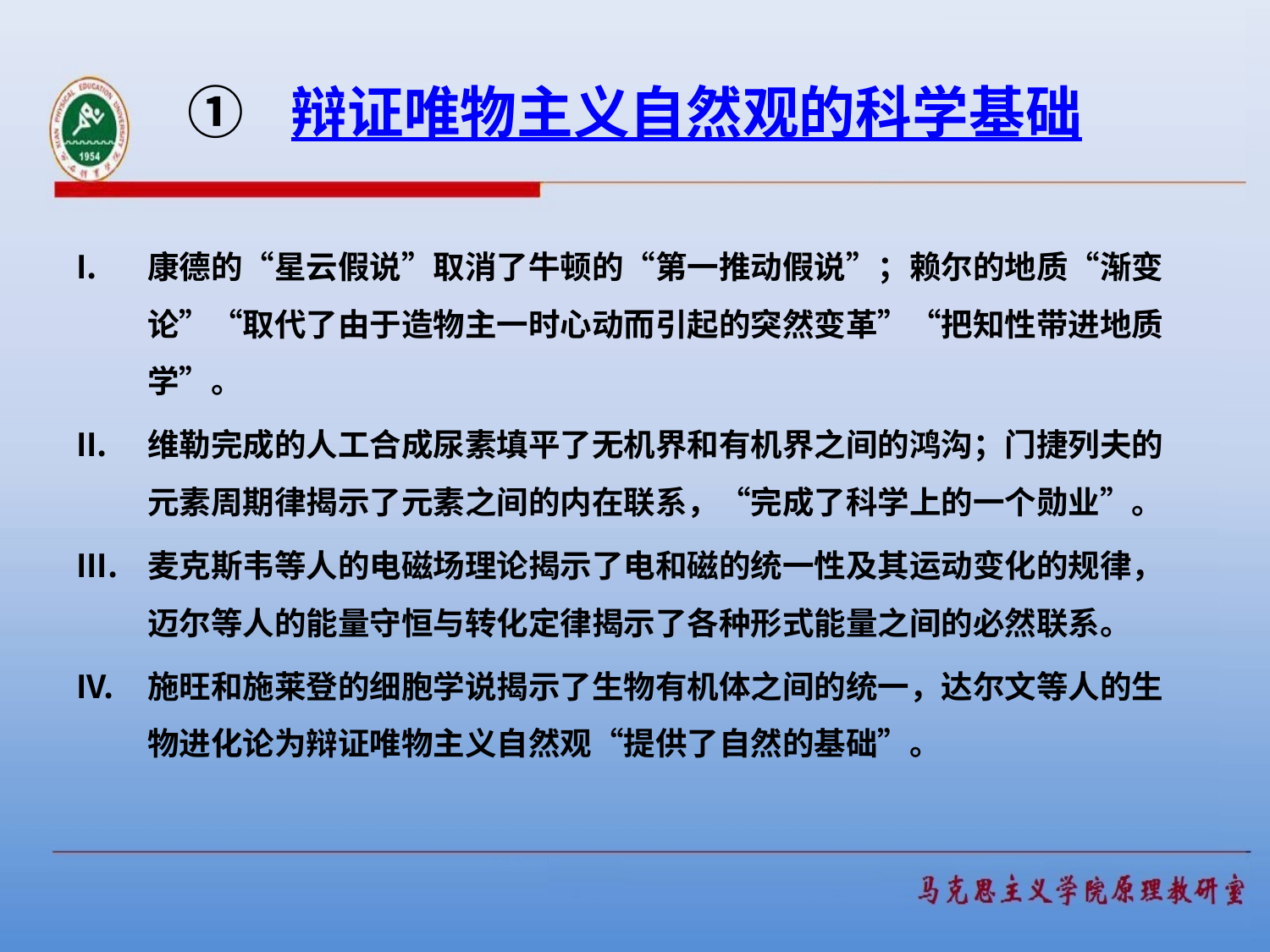

# 辩证唯物主义自然观的科学基础
康德的“星云假说”取消了牛顿的“第一推动假说”；赖尔的地质“渐变论”“取代了由于造物主一时心动而引起的突然变革”“把知性带进地质学”。
维勒完成的人工合成尿素填平了无机界和有机界之间的鸿沟；门捷列夫的元素周期律揭示了元素之间的内在联系，“完成了科学上的一个勋业”。
麦克斯韦等人的电磁场理论揭示了电和磁的统一性及其运动变化的规律，迈尔等人的能量守恒与转化定律揭示了各种形式能量之间的必然联系。
施旺和施莱登的细胞学说揭示了生物有机体之间的统一，达尔文等人的生物进化论为辩证唯物主义自然观“提供了自然的基础”。